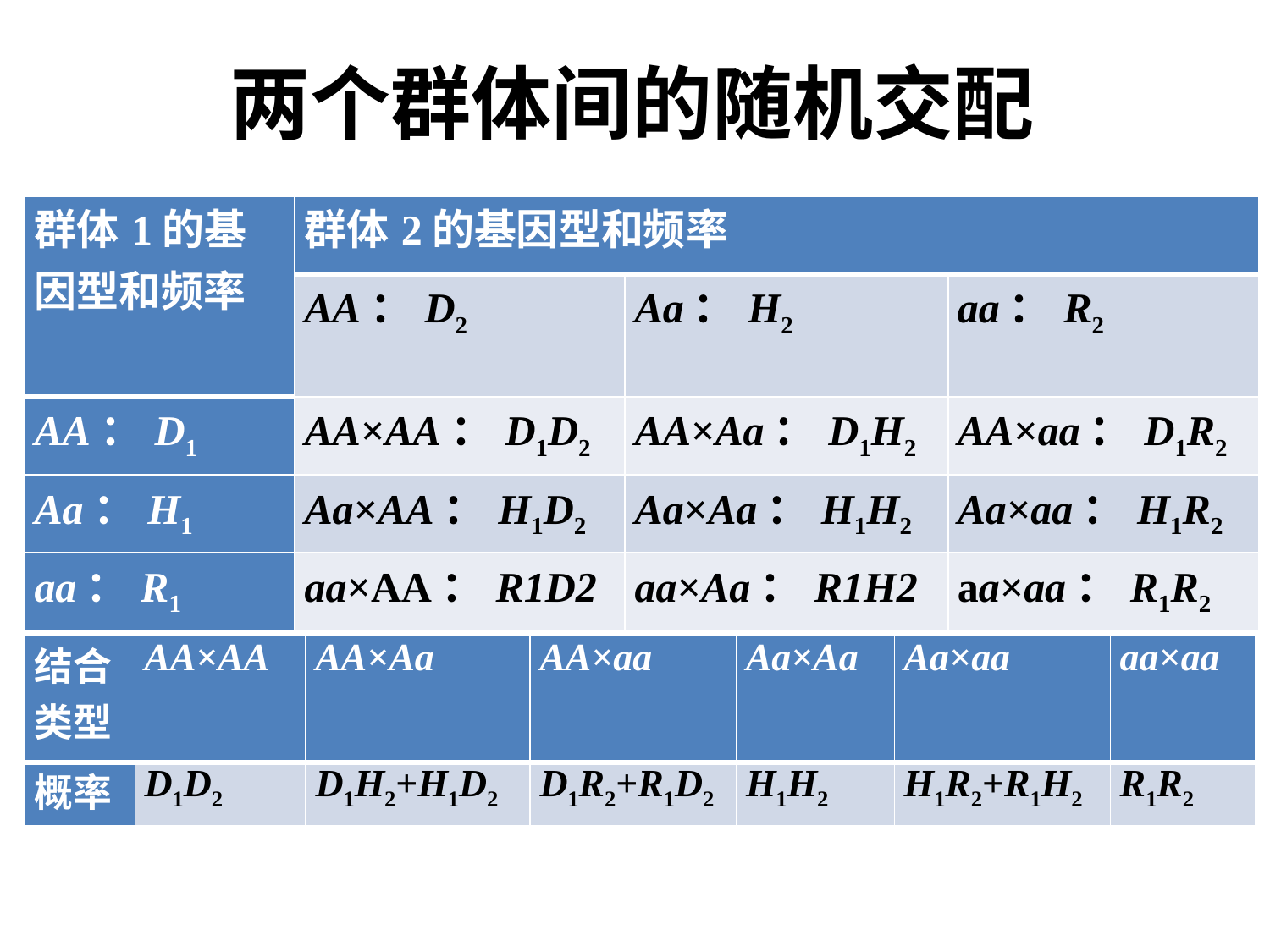

# 两个群体间的随机交配
| 群体1的基因型和频率 | 群体2的基因型和频率 |  |  |
| --- | --- | --- | --- |
|  | AA：D2 | Aa：H2 | aa：R2 |
| AA：D1 | AA×AA：D1D2 | AA×Aa：D1H2 | AA×aa：D1R2 |
| Aa：H1 | Aa×AA：H1D2 | Aa×Aa：H1H2 | Aa×aa：H1R2 |
| aa：R1 | aa×AA：R1D2 | aa×Aa：R1H2 | aa×aa：R1R2 |
| 结合类型 | AA×AA | AA×Aa | AA×aa | Aa×Aa | Aa×aa | aa×aa |
| --- | --- | --- | --- | --- | --- | --- |
| 概率 | D1D2 | D1H2+H1D2 | D1R2+R1D2 | H1H2 | H1R2+R1H2 | R1R2 |